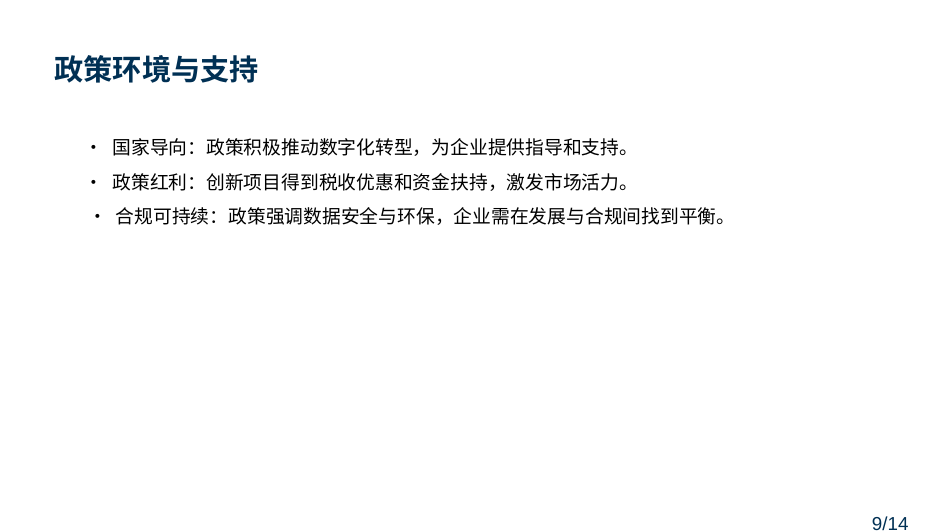

政策环境与支持
• 国家导向：政策积极推动数字化转型，为企业提供指导和支持。
• 政策红利：创新项目得到税收优惠和资金扶持，激发市场活力。
• 合规可持续：政策强调数据安全与环保，企业需在发展与合规间找到平衡。
9/14